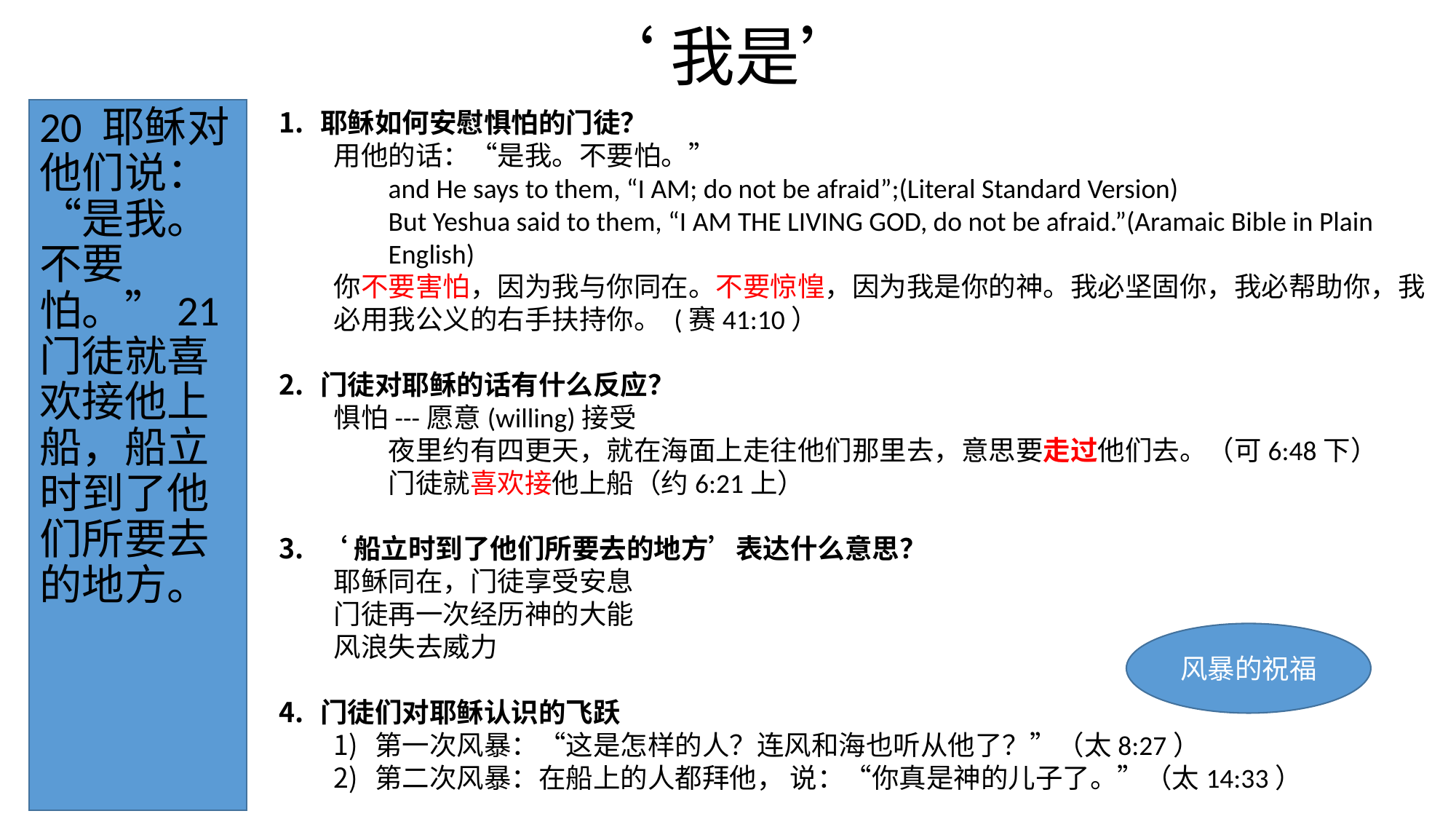

# ‘我是’
20 耶稣对他们说：“是我。不要怕。”21门徒就喜欢接他上船，船立时到了他们所要去的地方。
耶稣如何安慰惧怕的门徒？
用他的话：“是我。不要怕。”
and He says to them, “I AM; do not be afraid”;(Literal Standard Version)
But Yeshua said to them, “I AM THE LIVING GOD, do not be afraid.”(Aramaic Bible in Plain English)
你不要害怕，因为我与你同在。不要惊惶，因为我是你的神。我必坚固你，我必帮助你，我必用我公义的右手扶持你。 (赛41:10）

门徒对耶稣的话有什么反应？
惧怕---愿意(willing)接受
夜里约有四更天，就在海面上走往他们那里去，意思要走过他们去。（可6:48下）
门徒就喜欢接他上船（约6:21上）

‘船立时到了他们所要去的地方’表达什么意思？
耶稣同在，门徒享受安息
门徒再一次经历神的大能
风浪失去威力

门徒们对耶稣认识的飞跃
第一次风暴：“这是怎样的人？连风和海也听从他了？”（太8:27）
第二次风暴：在船上的人都拜他， 说：“你真是神的儿子了。”（太14:33）

风暴的祝福